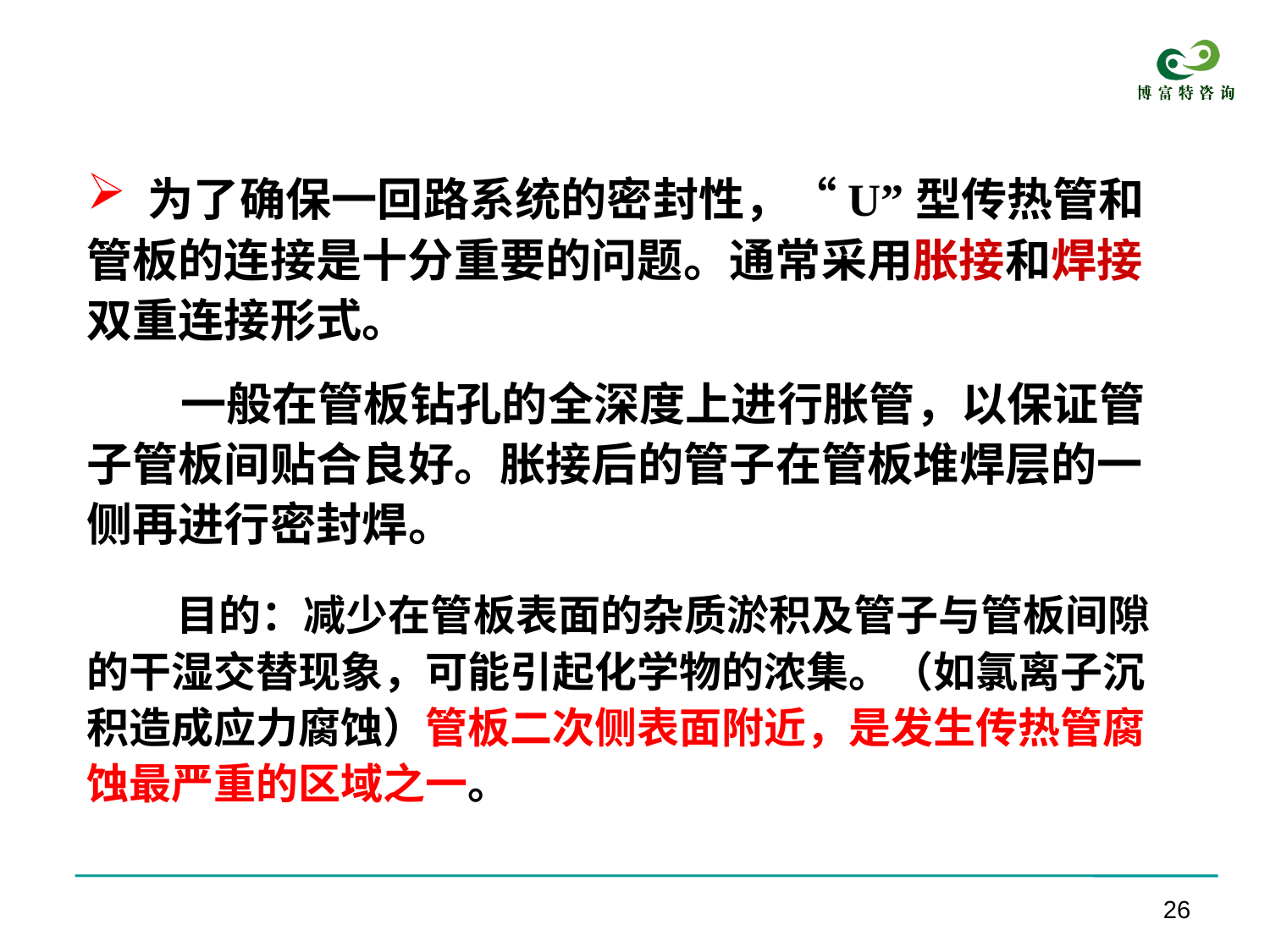

为了确保一回路系统的密封性，“U”型传热管和管板的连接是十分重要的问题。通常采用胀接和焊接双重连接形式。
        一般在管板钻孔的全深度上进行胀管，以保证管子管板间贴合良好。胀接后的管子在管板堆焊层的一侧再进行密封焊。
       目的：减少在管板表面的杂质淤积及管子与管板间隙的干湿交替现象，可能引起化学物的浓集。（如氯离子沉积造成应力腐蚀）管板二次侧表面附近，是发生传热管腐蚀最严重的区域之一。